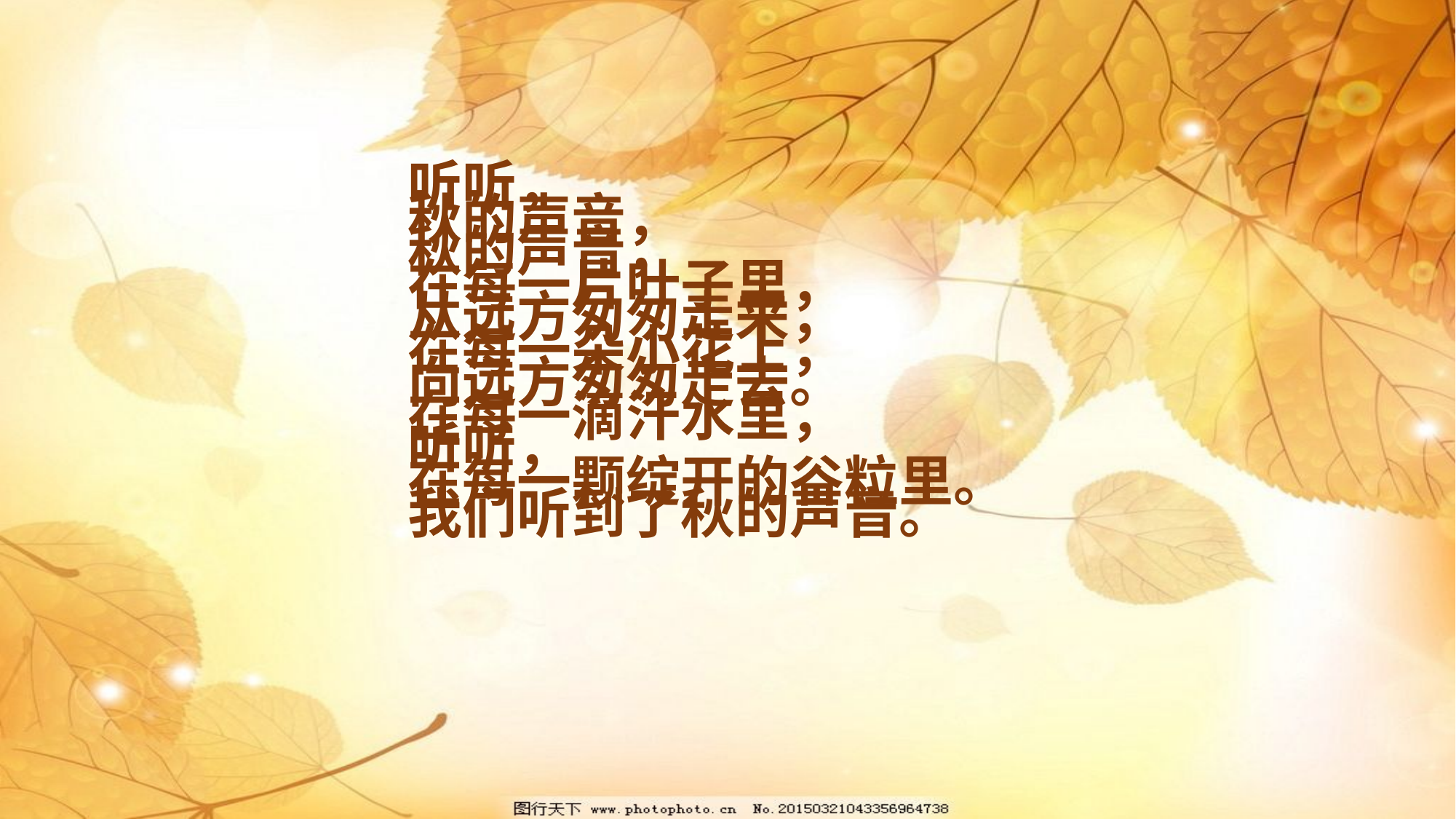

听听，
秋的声音，
从远方匆匆走来，
向远方匆匆走去。
听听，
我们听到了秋的声音。

秋的声音，
在每一片叶子里，
在每一朵小花上，
在每一滴汗水里，
在每一颗绽开的谷粒里。